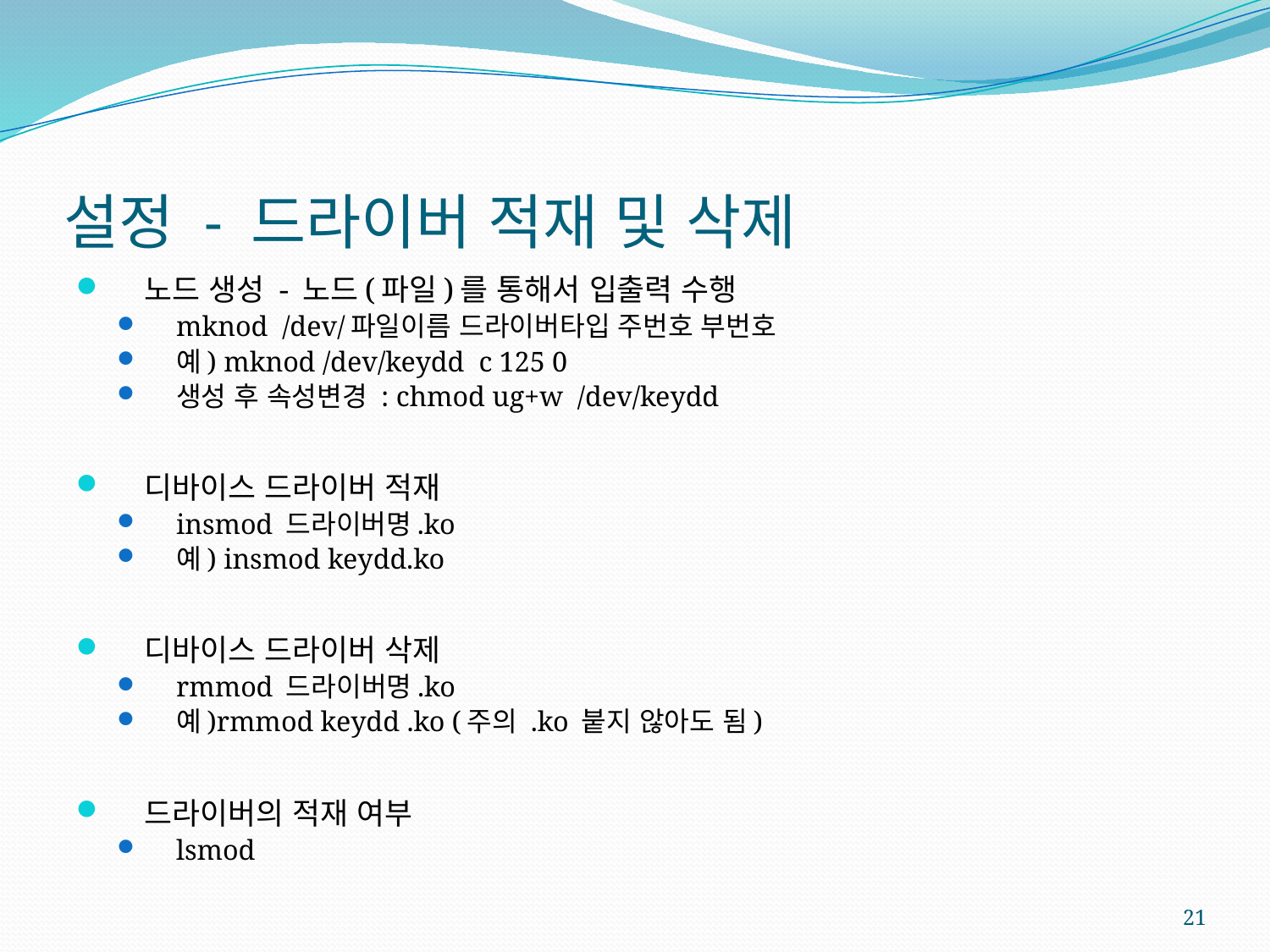

# 설정 - 드라이버 적재 및 삭제
노드 생성 - 노드(파일)를 통해서 입출력 수행
mknod  /dev/파일이름 드라이버타입 주번호 부번호
예) mknod /dev/keydd  c 125 0
생성 후 속성변경 : chmod ug+w  /dev/keydd

디바이스 드라이버 적재
insmod 드라이버명.ko
예) insmod keydd.ko

디바이스 드라이버 삭제
rmmod 드라이버명.ko
예)rmmod keydd .ko (주의 .ko 붙지 않아도 됨)

드라이버의 적재 여부
lsmod
21